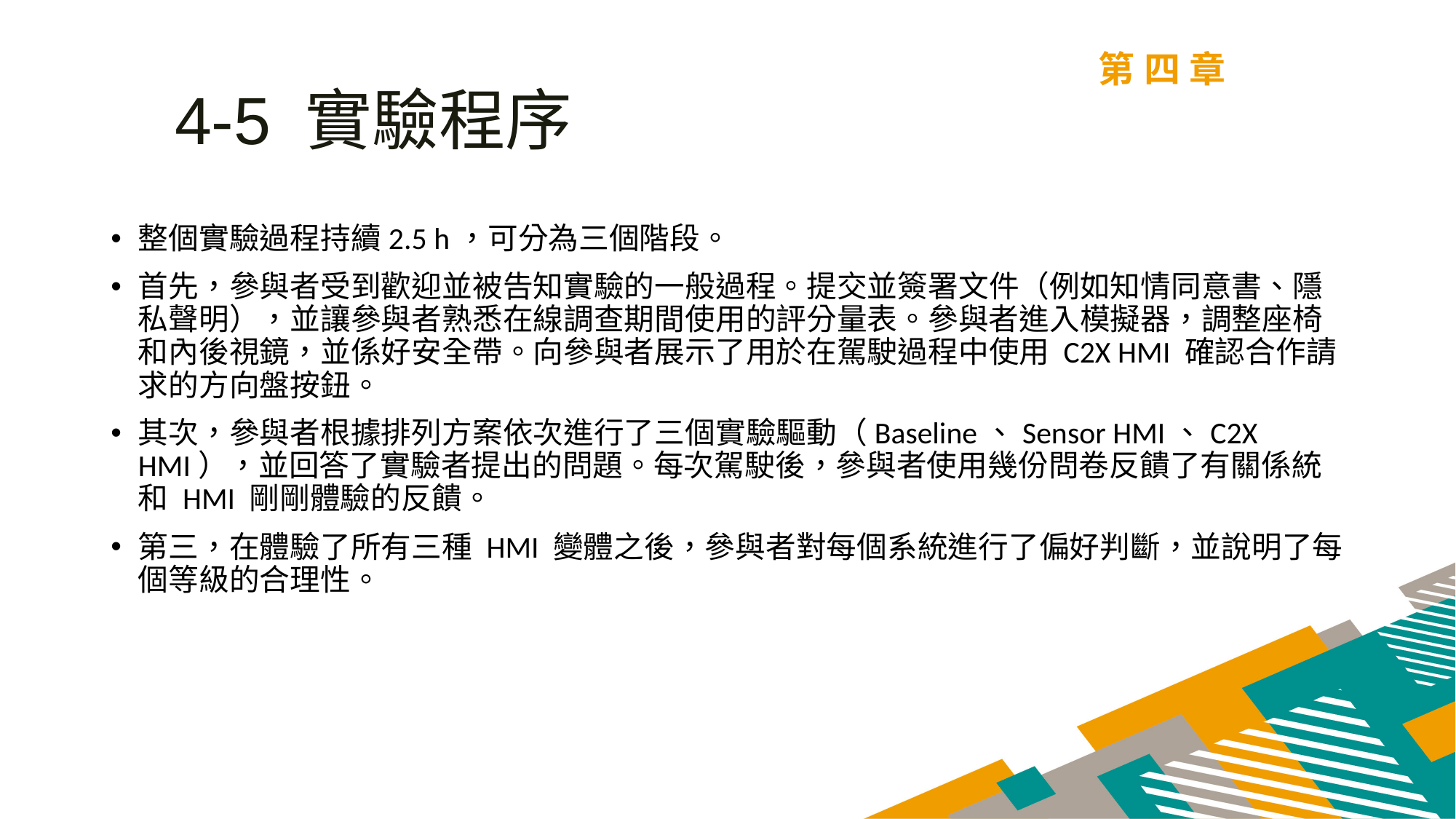

第四章
4-5 實驗程序
整個實驗過程持續2.5 h，可分為三個階段。
首先，參與者受到歡迎並被告知實驗的一般過程。提交並簽署文件（例如知情同意書、隱私聲明），並讓參與者熟悉在線調查期間使用的評分量表。參與者進入模擬器，調整座椅和內後視鏡，並係好安全帶。向參與者展示了用於在駕駛過程中使用 C2X HMI 確認合作請求的方向盤按鈕。
其次，參與者根據排列方案依次進行了三個實驗驅動（Baseline、Sensor HMI、C2X HMI），並回答了實驗者提出的問題。每次駕駛後，參與者使用幾份問卷反饋了有關係統和 HMI 剛剛體驗的反饋。
第三，在體驗了所有三種 HMI 變體之後，參與者對每個系統進行了偏好判斷，並說明了每個等級的合理性。